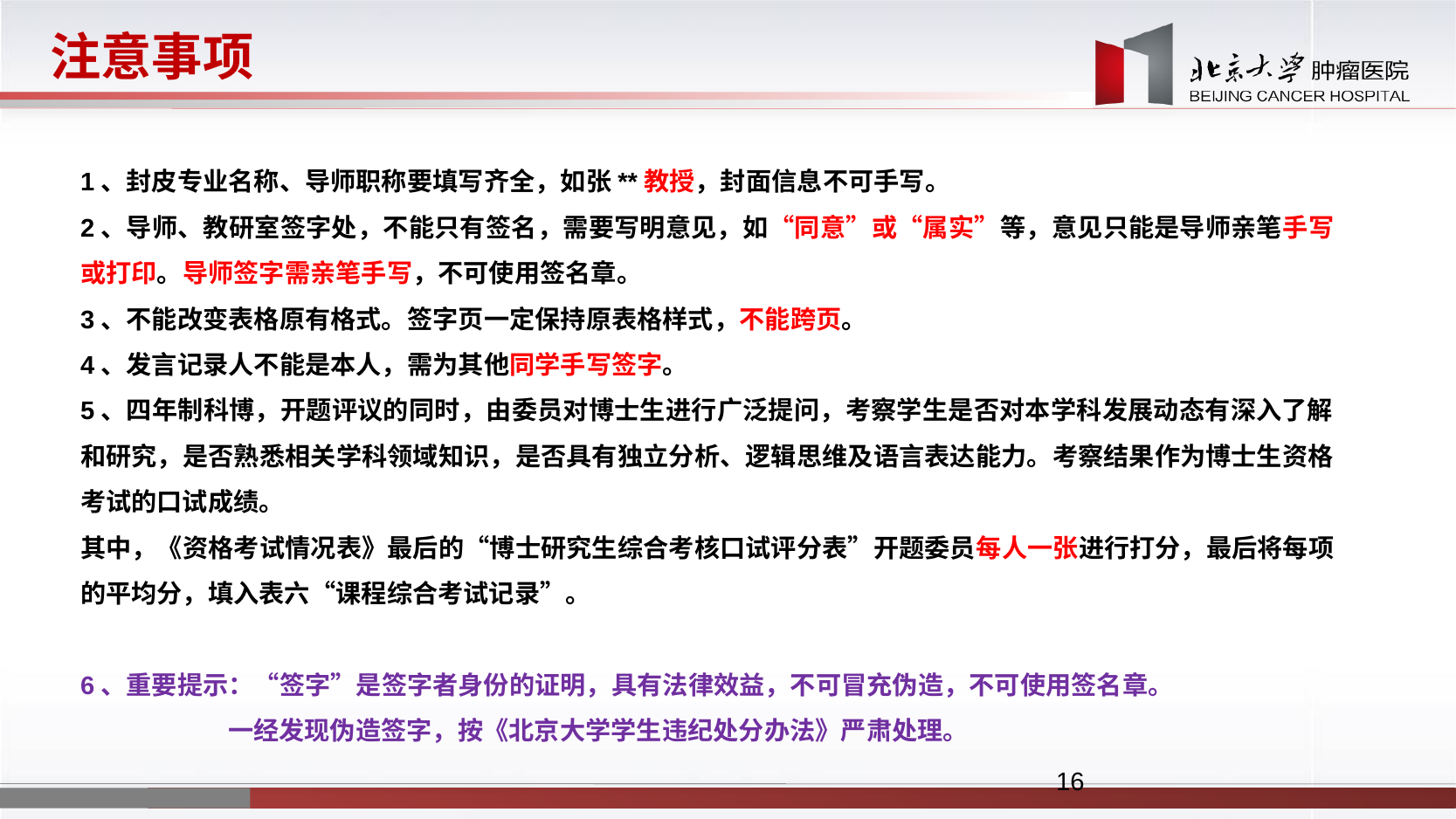

注意事项
1、封皮专业名称、导师职称要填写齐全，如张**教授，封面信息不可手写。
2、导师、教研室签字处，不能只有签名，需要写明意见，如“同意”或“属实”等，意见只能是导师亲笔手写或打印。导师签字需亲笔手写，不可使用签名章。
3、不能改变表格原有格式。签字页一定保持原表格样式，不能跨页。
4、发言记录人不能是本人，需为其他同学手写签字。
5、四年制科博，开题评议的同时，由委员对博士生进行广泛提问，考察学生是否对本学科发展动态有深入了解和研究，是否熟悉相关学科领域知识，是否具有独立分析、逻辑思维及语言表达能力。考察结果作为博士生资格考试的口试成绩。
其中，《资格考试情况表》最后的“博士研究生综合考核口试评分表”开题委员每人一张进行打分，最后将每项的平均分，填入表六“课程综合考试记录”。

6、重要提示：“签字”是签字者身份的证明，具有法律效益，不可冒充伪造，不可使用签名章。
                        一经发现伪造签字，按《北京大学学生违纪处分办法》严肃处理。
16